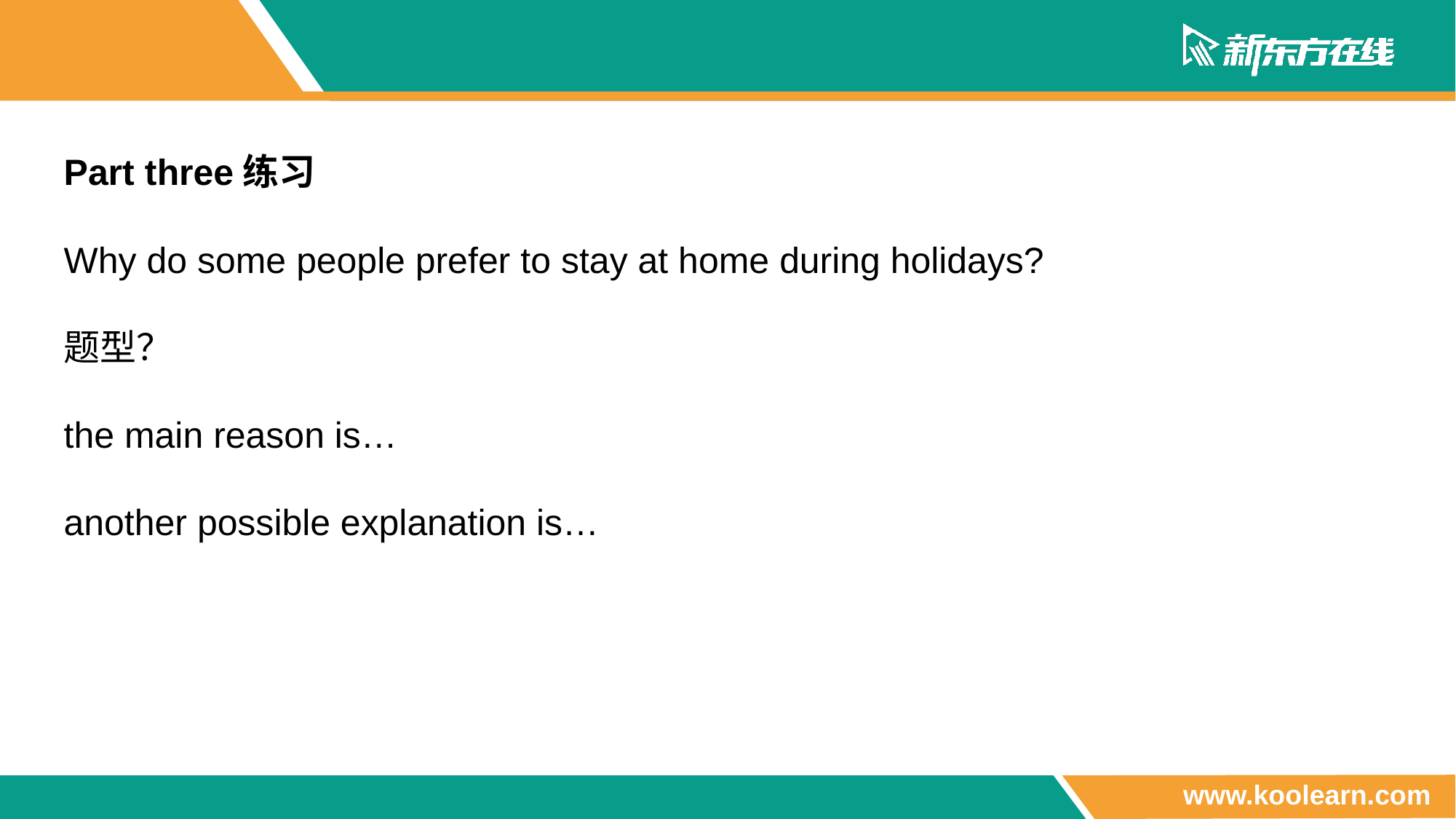

Part three练习

Why do some people prefer to stay at home during holidays?

题型？

the main reason is…

another possible explanation is…